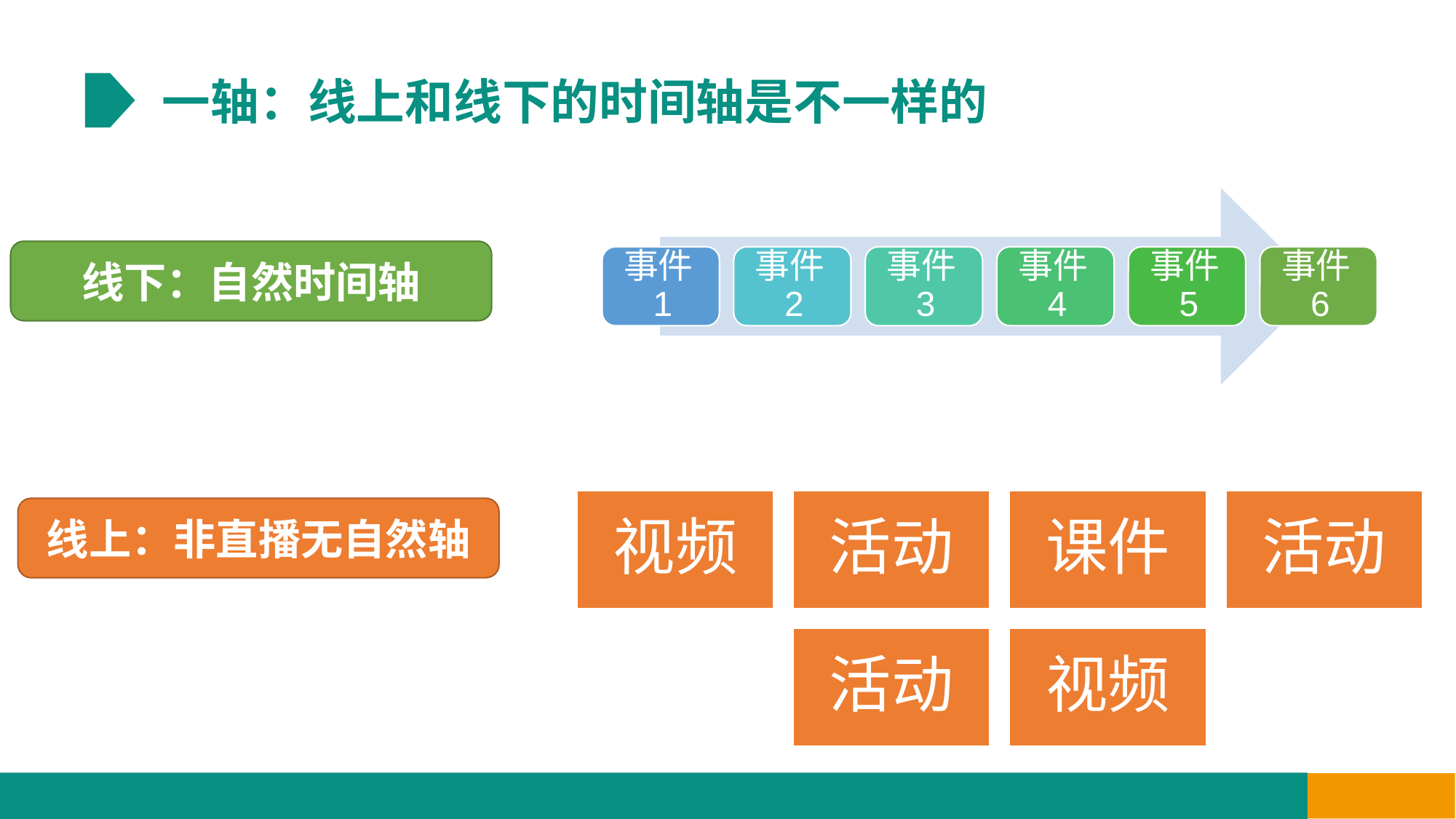

一轴：线上和线下的时间轴是不一样的
事件1
事件2
事件3
事件4
事件5
事件6
线下：自然时间轴
视频
活动
课件
活动
活动
视频
线上：非直播无自然轴